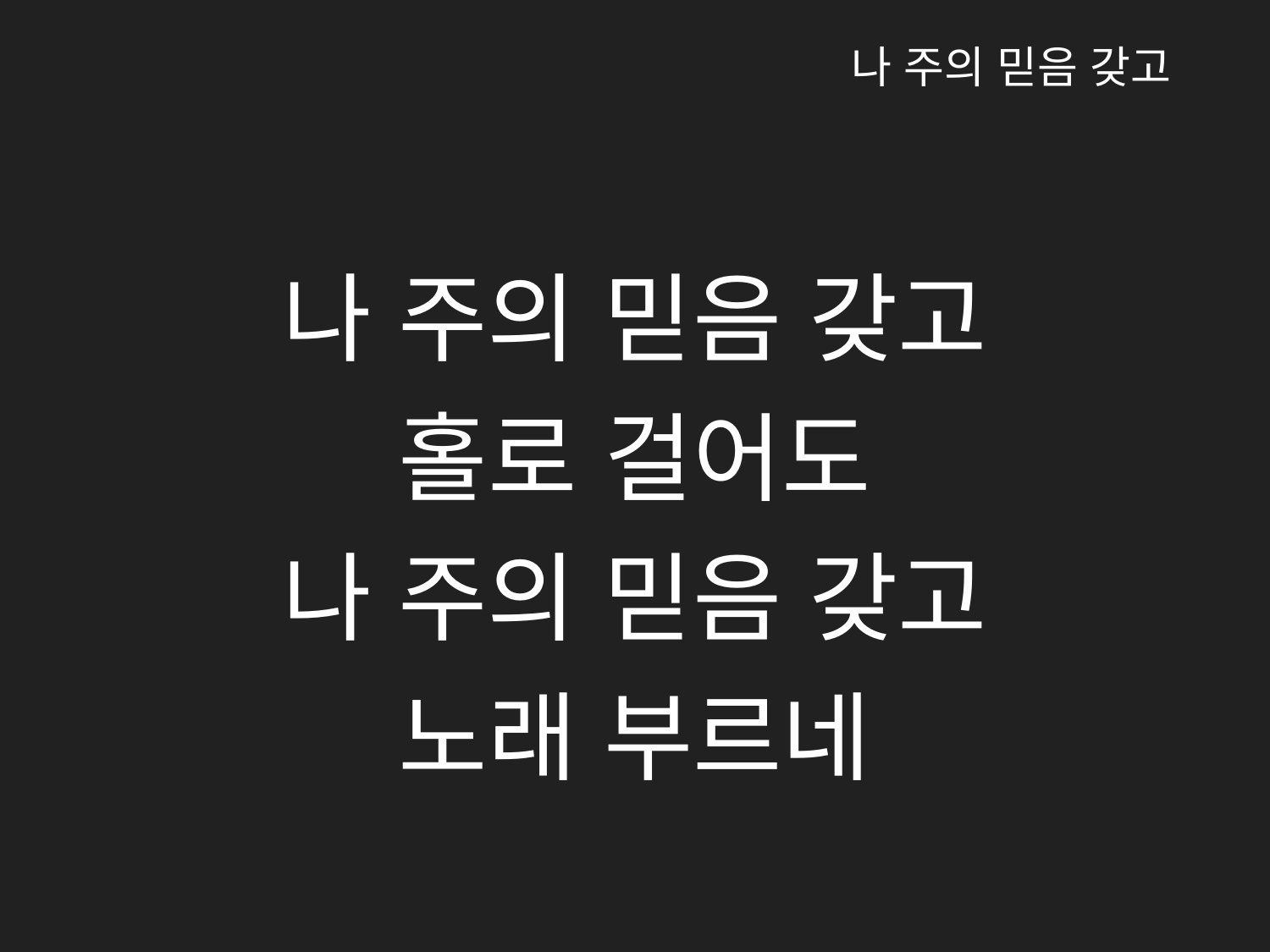

나 주의 믿음 갖고
나 주의 믿음 갖고
홀로 걸어도
나 주의 믿음 갖고
노래 부르네